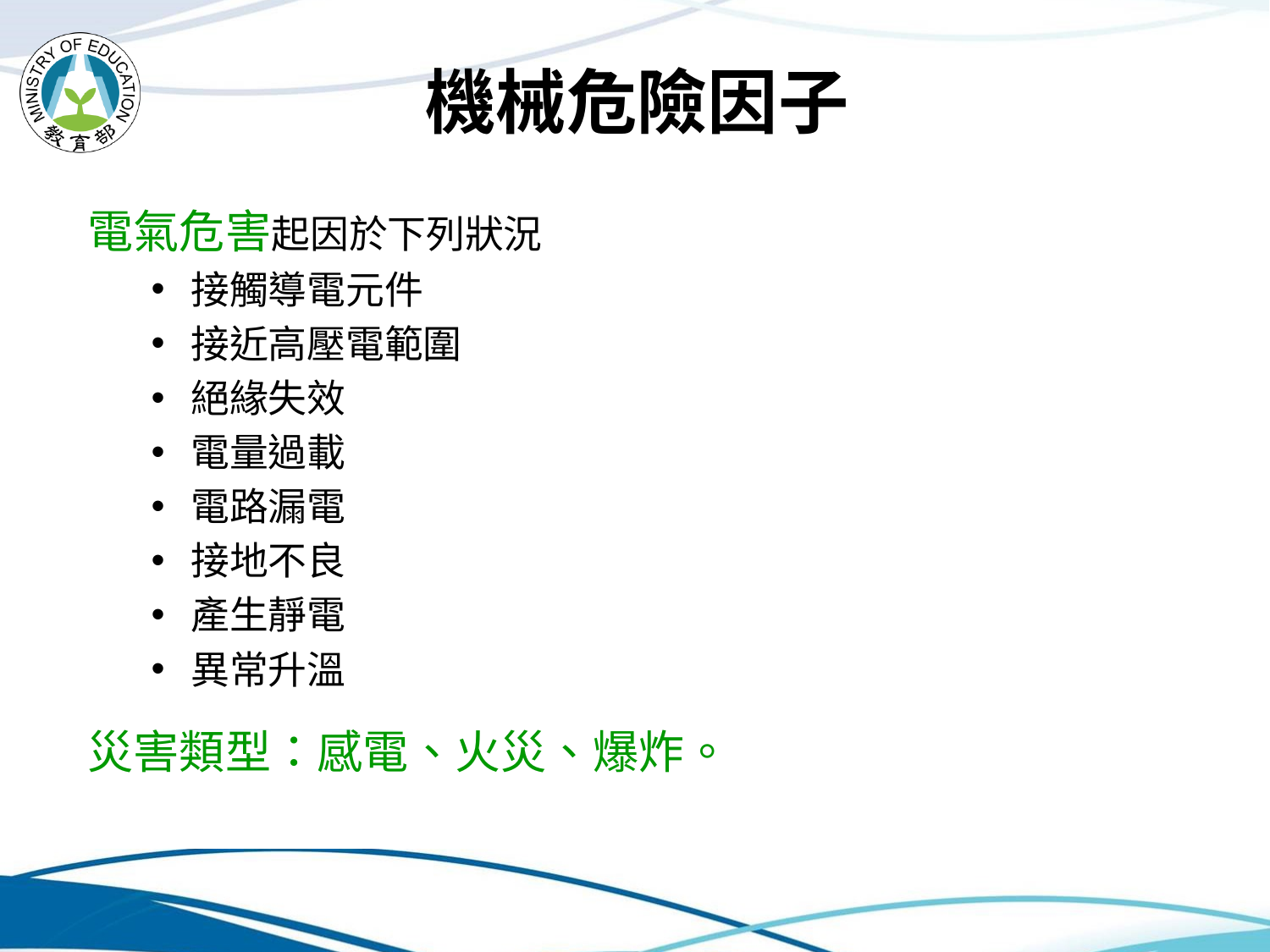

# 機械危險因子
電氣危害起因於下列狀況
接觸導電元件
接近高壓電範圍
絕緣失效
電量過載
電路漏電
接地不良
產生靜電
異常升溫
災害類型：感電、火災、爆炸。
22